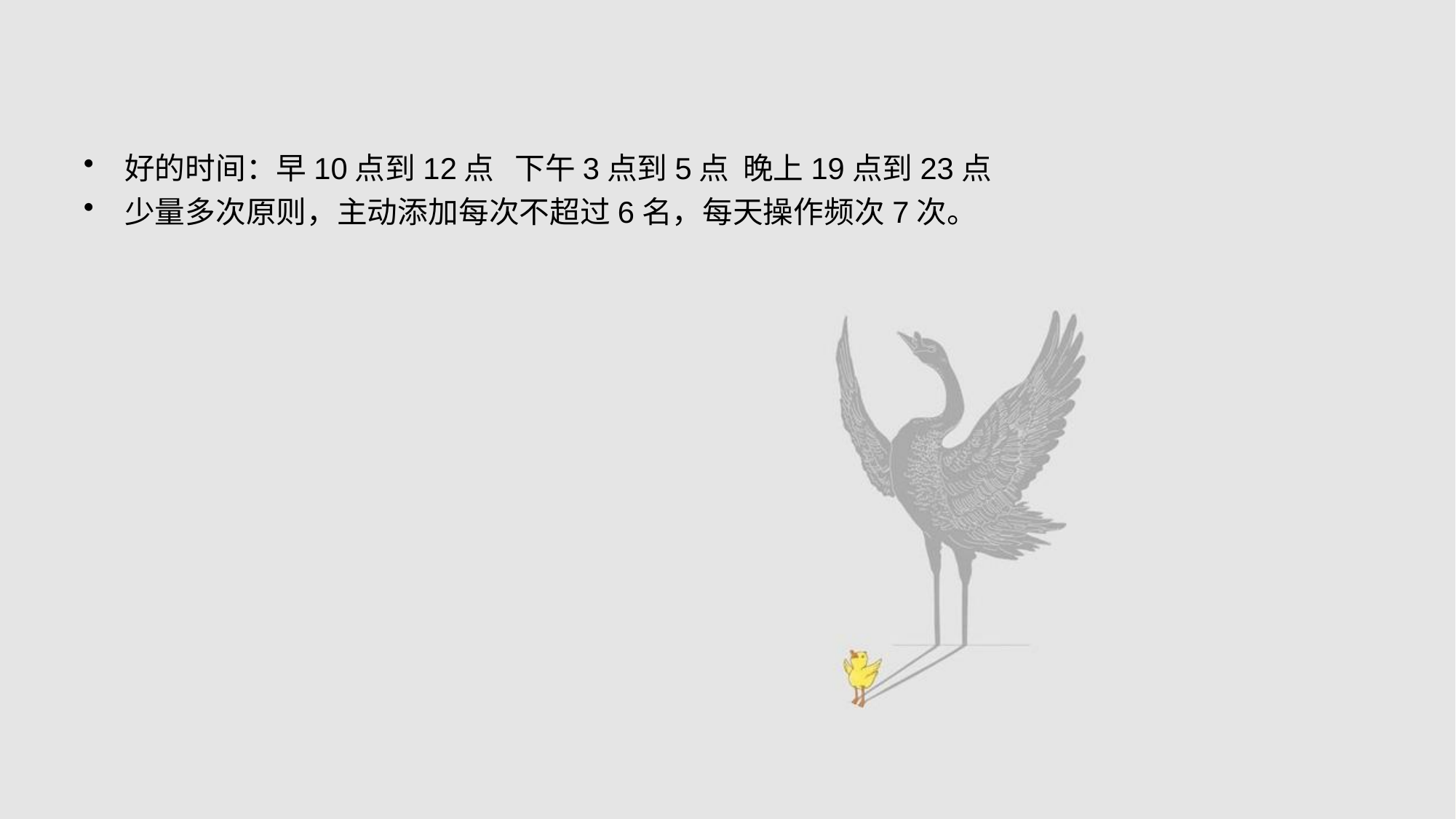

#
好的时间：早10点到12点   下午3点到5点  晚上19点到23点
少量多次原则，主动添加每次不超过6名，每天操作频次7次。